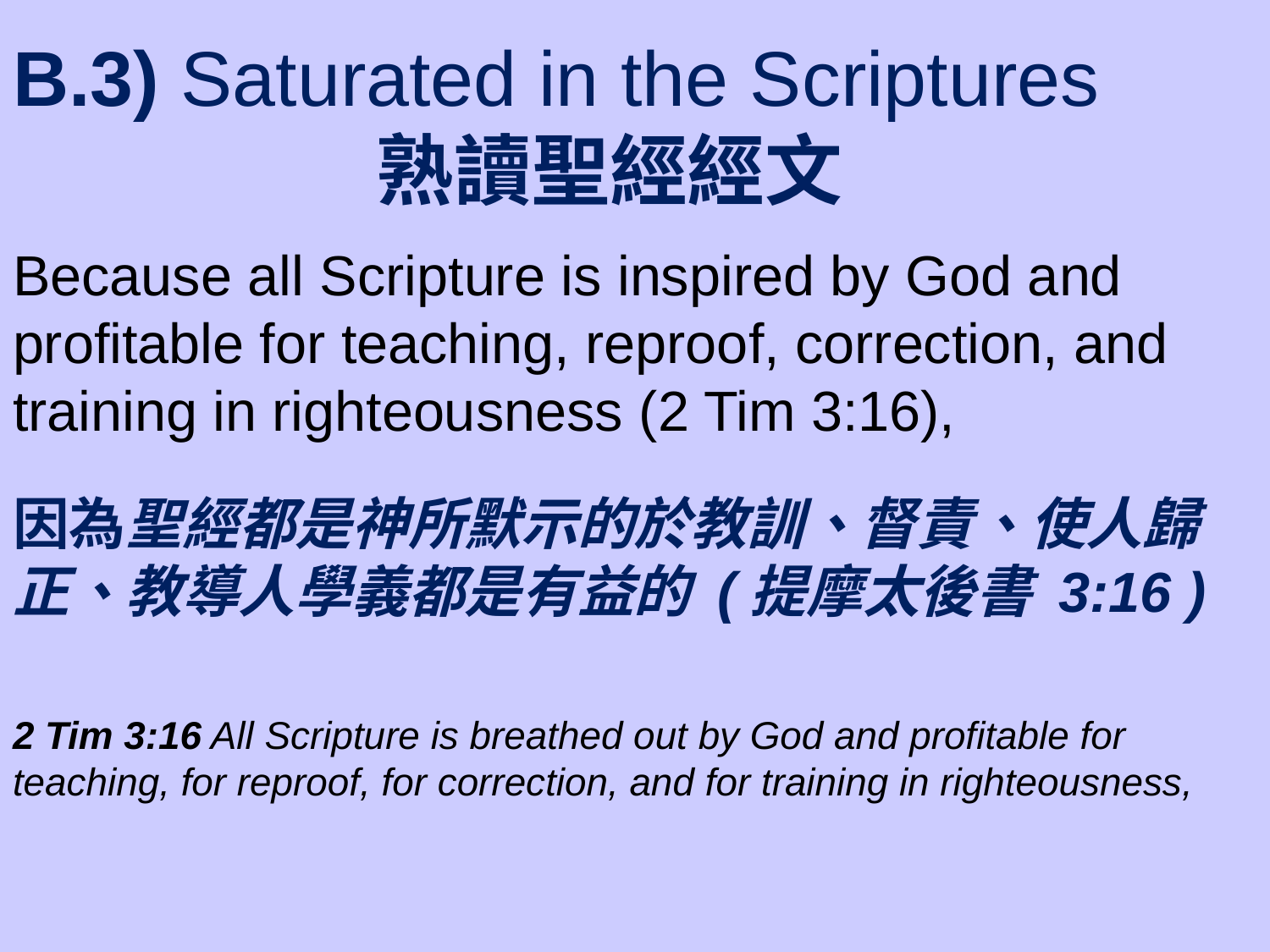

# B.3) Saturated in the Scriptures 熟讀聖經經文
Because all Scripture is inspired by God and profitable for teaching, reproof, correction, and training in righteousness (2 Tim 3:16),

因為聖經都是神所默示的於教訓、督責、使人歸正、教導人學義都是有益的 (提摩太後書 3:16 )

2 Tim 3:16 All Scripture is breathed out by God and profitable for teaching, for reproof, for correction, and for training in righteousness,